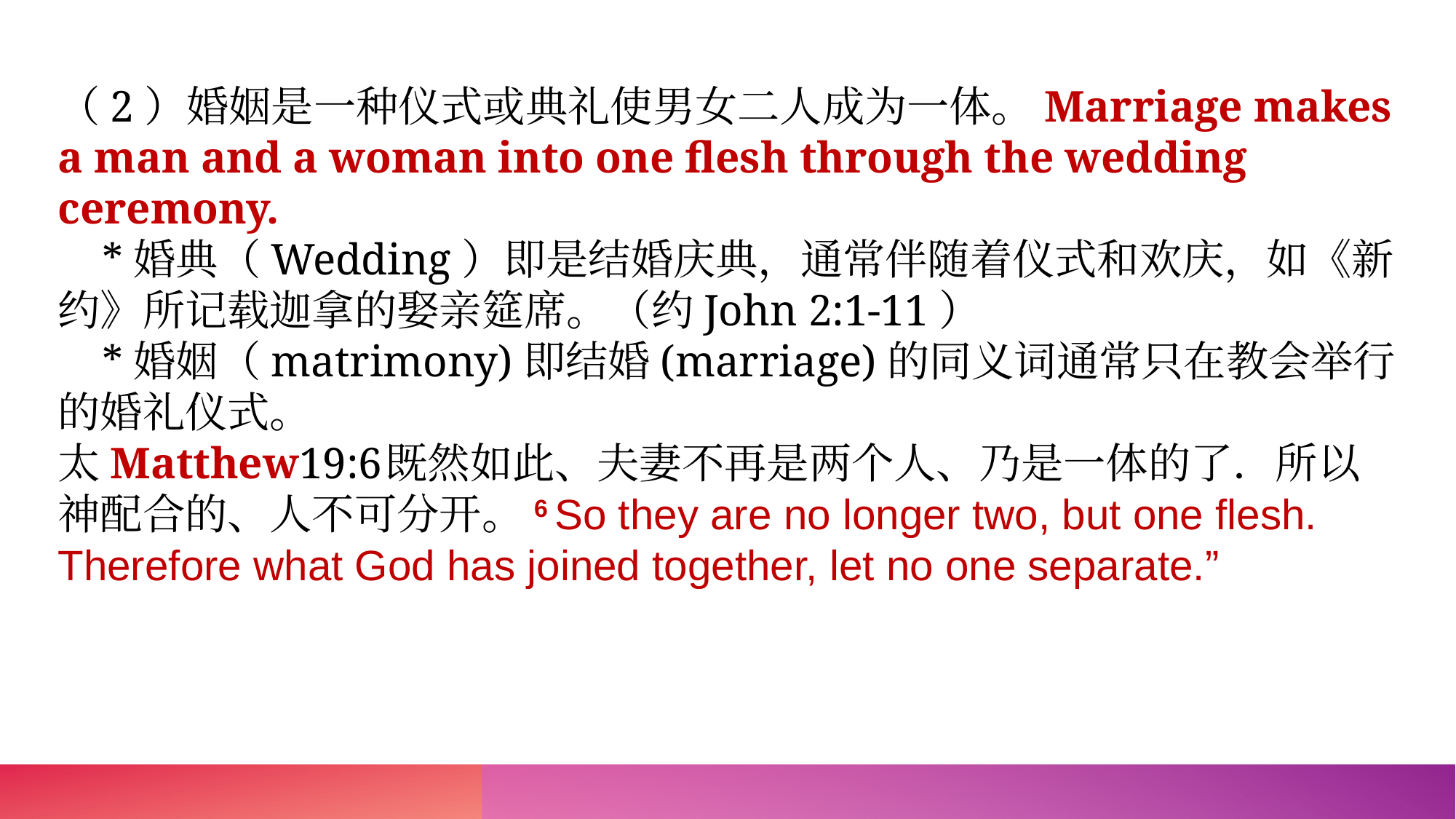

（2）婚姻是一种仪式或典礼使男女二人成为一体。Marriage makes a man and a woman into one flesh through the wedding ceremony.
    *婚典（Wedding）即是结婚庆典，通常伴随着仪式和欢庆，如《新约》所记载迦拿的娶亲筵席。（约John 2:1-11）
    *婚姻（matrimony)即结婚(marriage)的同义词通常只在教会举行的婚礼仪式。
太Matthew19:6	既然如此、夫妻不再是两个人、乃是一体的了．所以　神配合的、人不可分开。6 So they are no longer two, but one flesh. Therefore what God has joined together, let no one separate.”